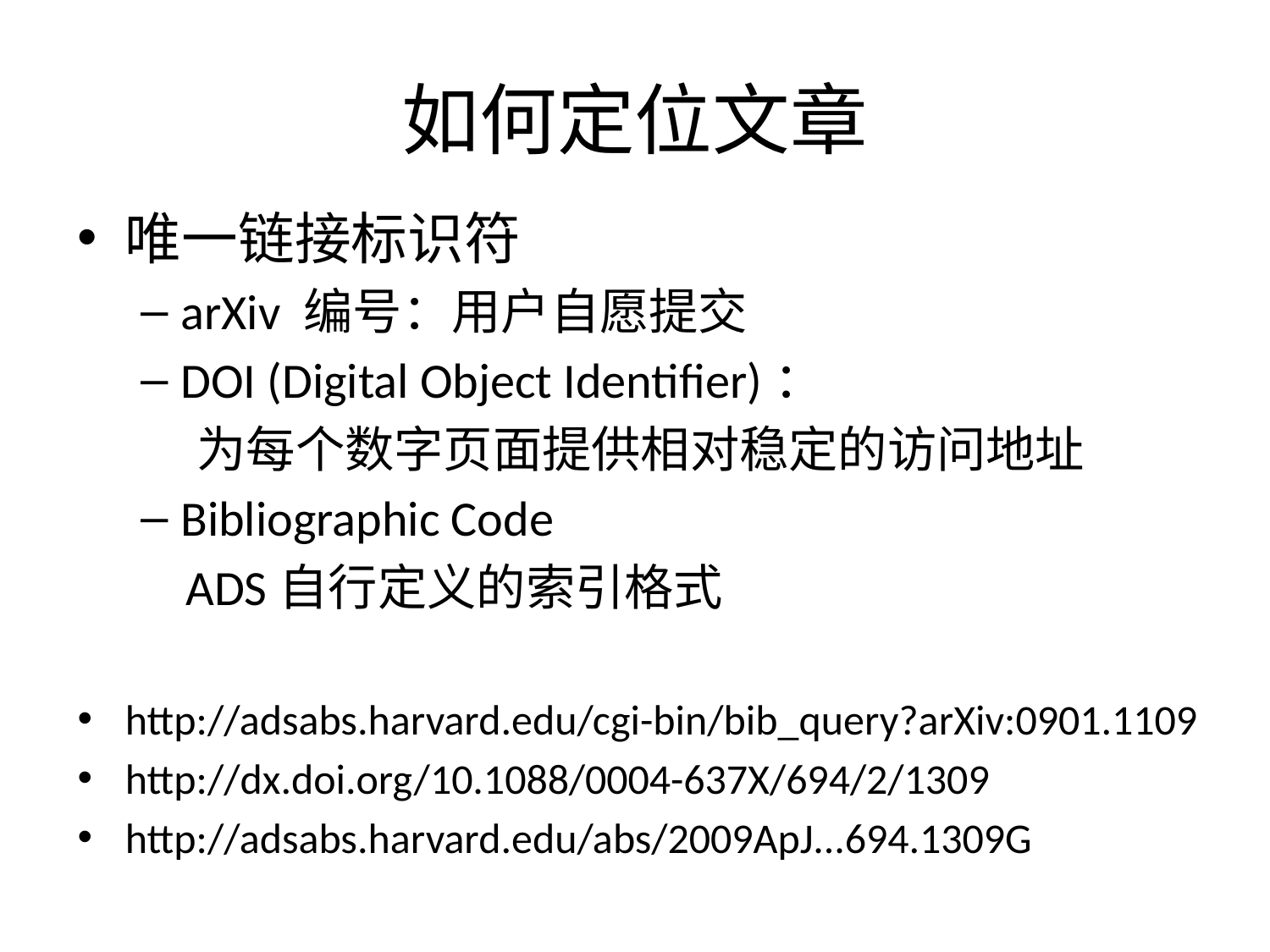

# 如何定位文章
唯一链接标识符
arXiv 编号：用户自愿提交
DOI (Digital Object Identifier)：
    为每个数字页面提供相对稳定的访问地址
Bibliographic Code
    ADS自行定义的索引格式

http://adsabs.harvard.edu/cgi-bin/bib_query?arXiv:0901.1109
http://dx.doi.org/10.1088/0004-637X/694/2/1309
http://adsabs.harvard.edu/abs/2009ApJ...694.1309G